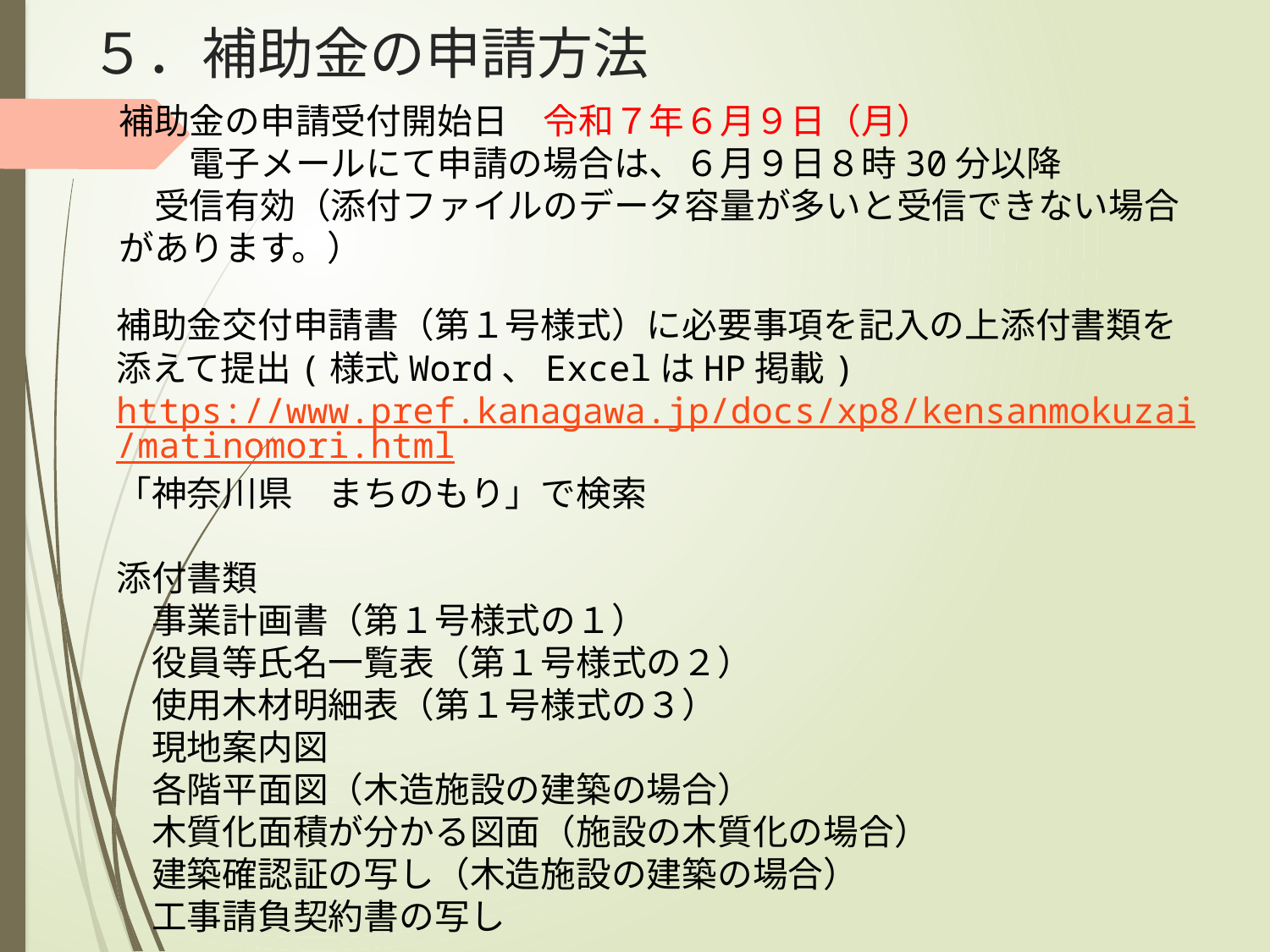

# ５．補助金の申請方法
補助金の申請受付開始日　令和７年６月９日（月）
　　電子メールにて申請の場合は、６月９日８時30分以降
　受信有効（添付ファイルのデータ容量が多いと受信できない場合があります。）
補助金交付申請書（第１号様式）に必要事項を記入の上添付書類を添えて提出(様式Word、ExcelはHP掲載)
https://www.pref.kanagawa.jp/docs/xp8/kensanmokuzai/matinomori.html
「神奈川県　まちのもり」で検索

添付書類
　事業計画書（第１号様式の１）
　役員等氏名一覧表（第１号様式の２）
　使用木材明細表（第１号様式の３）
　現地案内図
　各階平面図（木造施設の建築の場合）
　木質化面積が分かる図面（施設の木質化の場合）
　建築確認証の写し（木造施設の建築の場合）
　工事請負契約書の写し